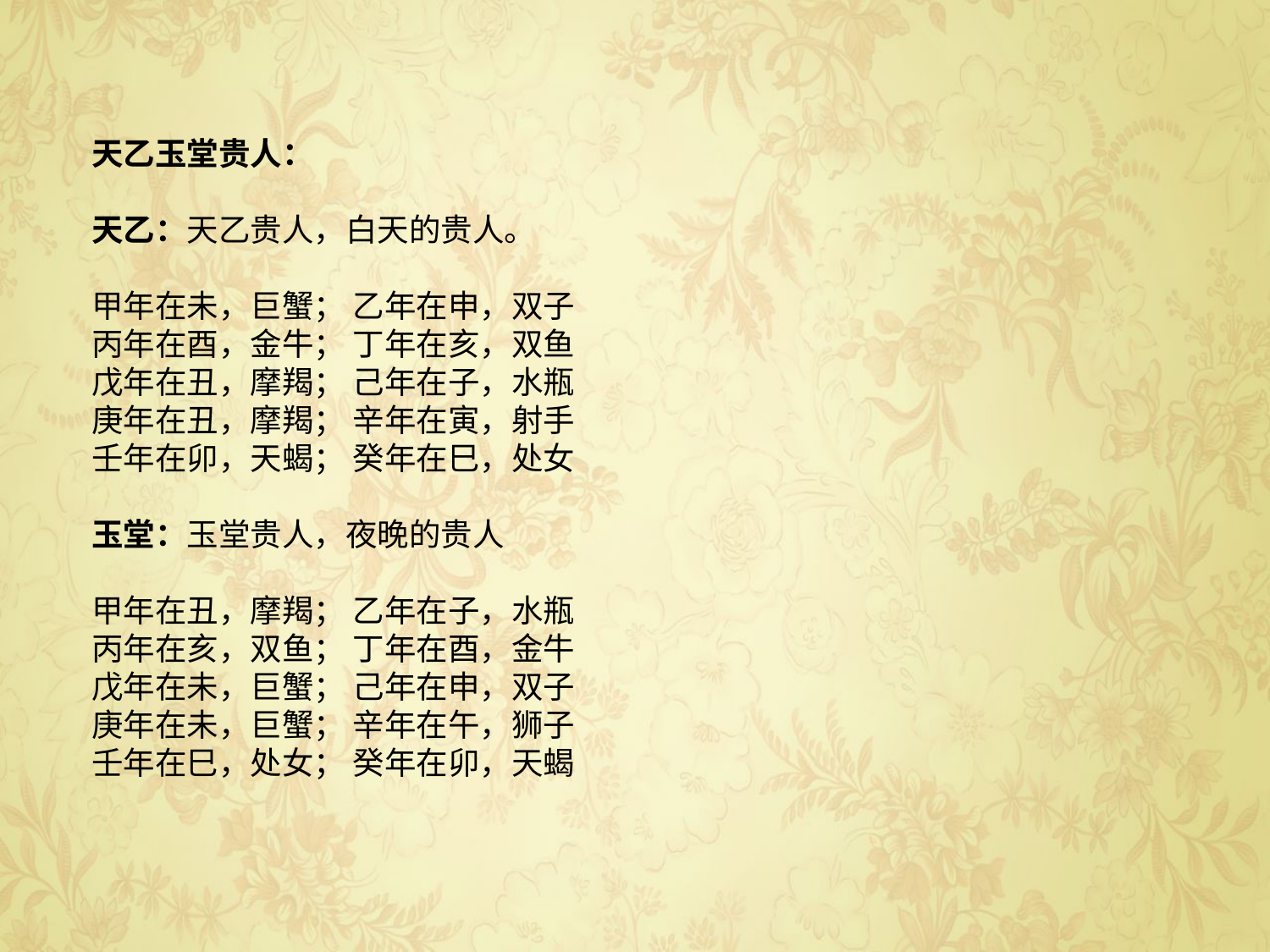

天乙玉堂贵人：

天乙：天乙贵人，白天的贵人。

甲年在未，巨蟹； 乙年在申，双子
丙年在酉，金牛； 丁年在亥，双鱼
戊年在丑，摩羯； 己年在子，水瓶
庚年在丑，摩羯； 辛年在寅，射手
壬年在卯，天蝎； 癸年在巳，处女

玉堂：玉堂贵人，夜晚的贵人

甲年在丑，摩羯； 乙年在子，水瓶
丙年在亥，双鱼； 丁年在酉，金牛
戊年在未，巨蟹； 己年在申，双子
庚年在未，巨蟹； 辛年在午，狮子
壬年在巳，处女； 癸年在卯，天蝎